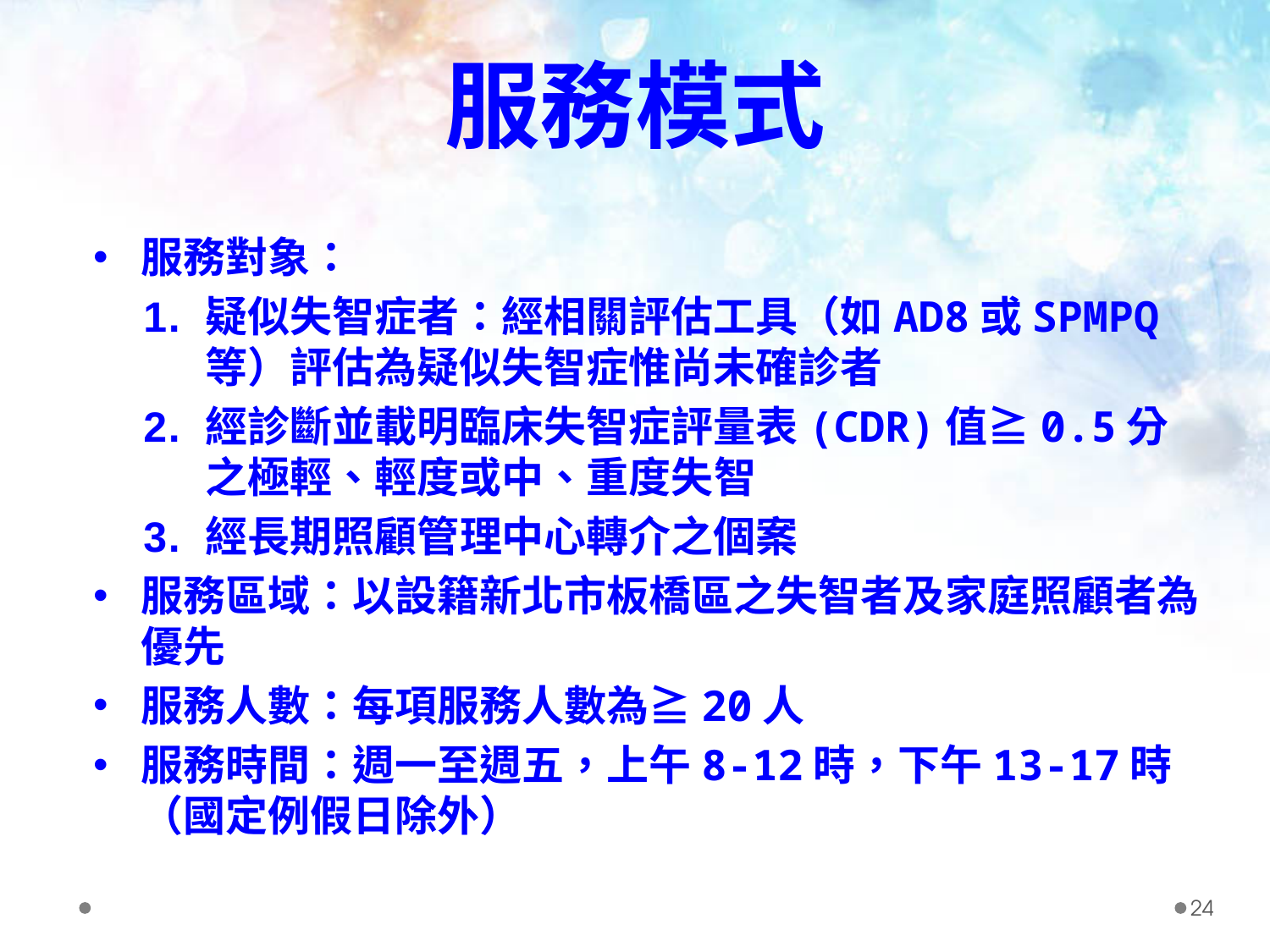

# 服務模式
服務對象：
疑似失智症者：經相關評估工具（如AD8或SPMPQ等）評估為疑似失智症惟尚未確診者
經診斷並載明臨床失智症評量表(CDR)值≧0.5分之極輕、輕度或中、重度失智
經長期照顧管理中心轉介之個案
服務區域：以設籍新北市板橋區之失智者及家庭照顧者為優先
服務人數：每項服務人數為≧20人
服務時間：週一至週五，上午8-12時，下午13-17時（國定例假日除外）

24